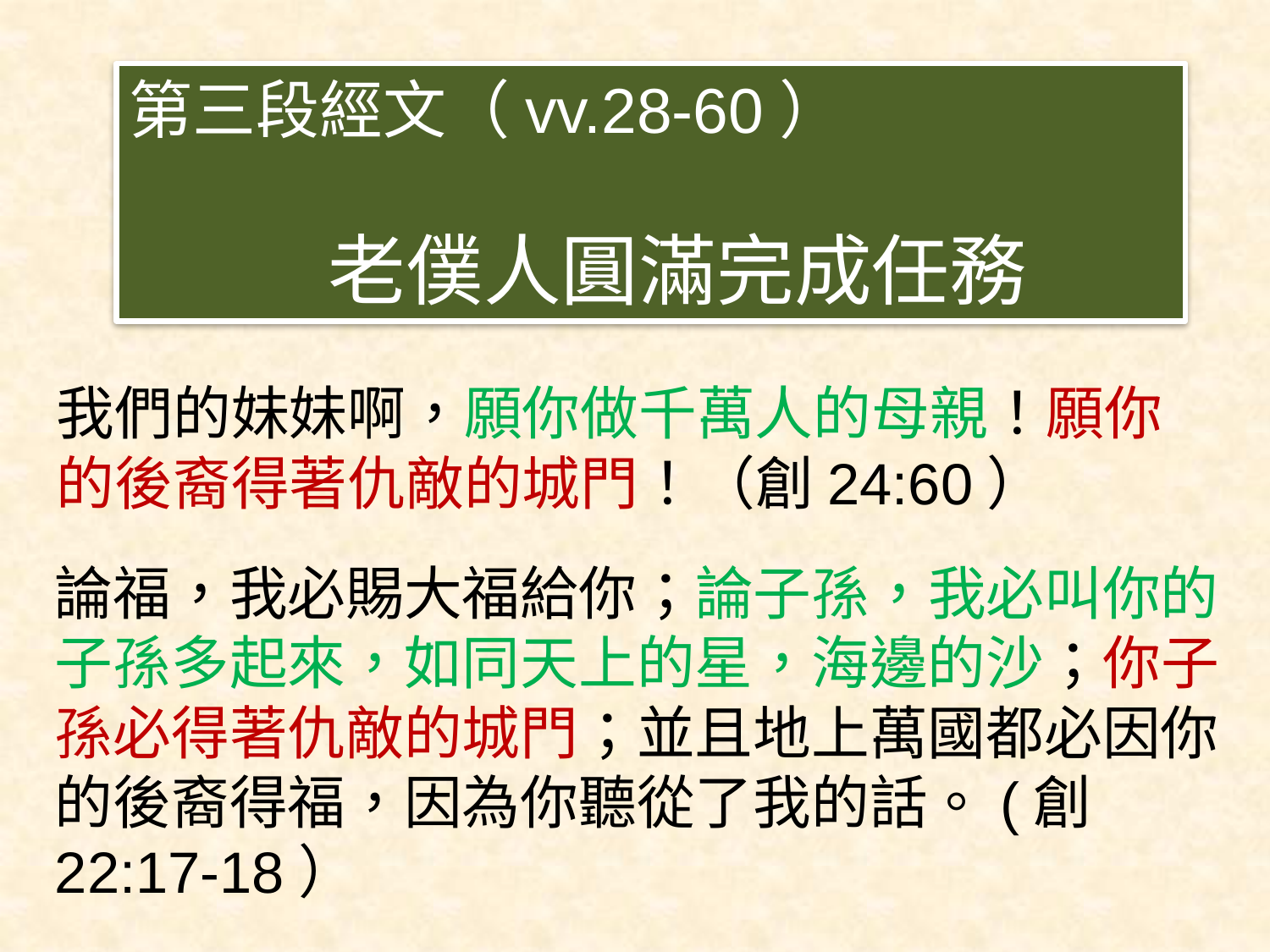

第三段經文（vv.28-60）

             老僕人圓滿完成任務
我們的妹妹啊，願你做千萬人的母親！願你的後裔得著仇敵的城門！（創24:60）
論福，我必賜大福給你；論子孫，我必叫你的子孫多起來，如同天上的星，海邊的沙；你子孫必得著仇敵的城門；並且地上萬國都必因你的後裔得福，因為你聽從了我的話。(創22:17-18）